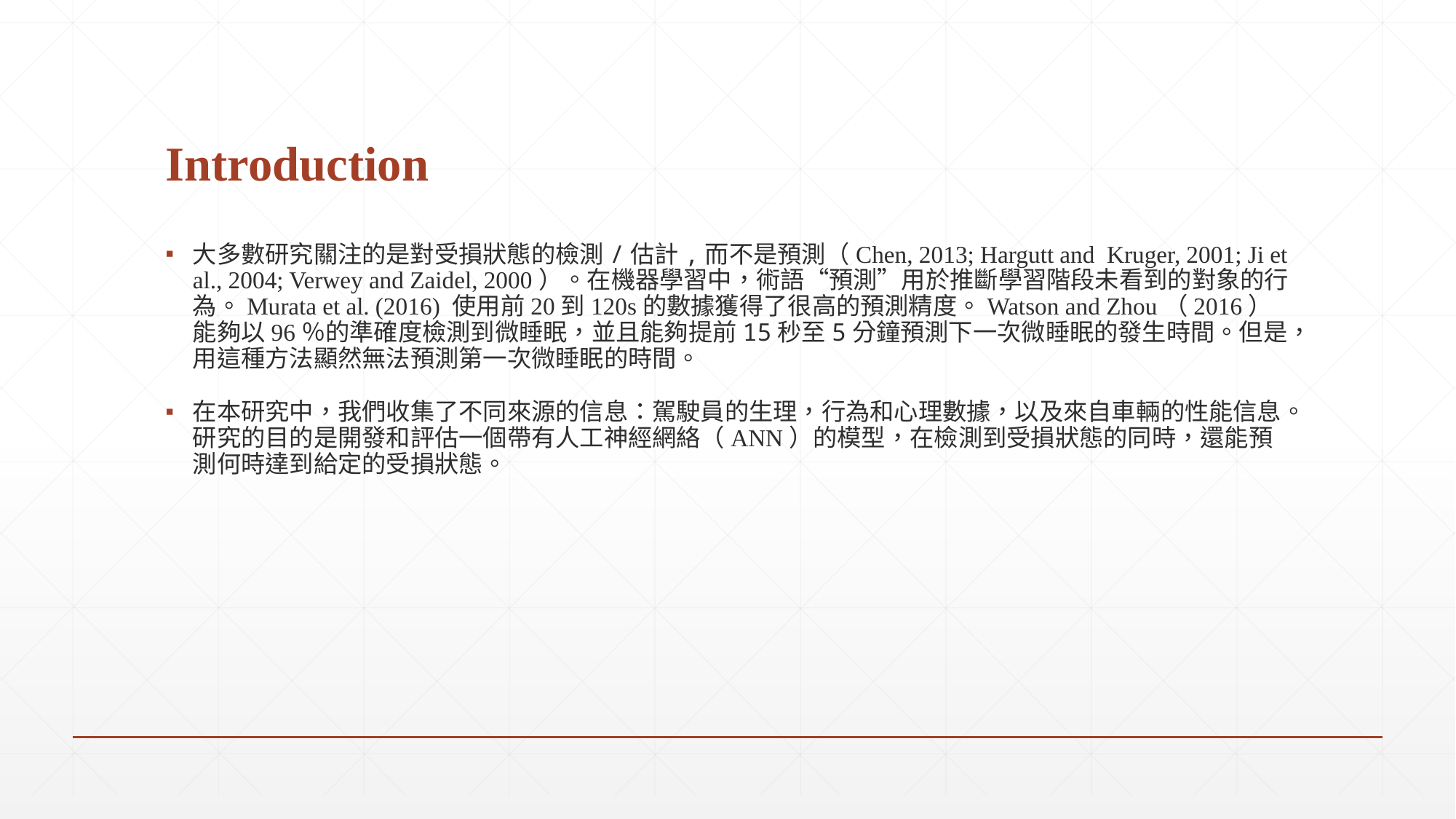

# Introduction
大多數研究關注的是對受損狀態的檢測/估計,而不是預測（Chen, 2013; Hargutt and  Kruger, 2001; Ji et al., 2004; Verwey and Zaidel, 2000）。在機器學習中，術語“預測”用於推斷學習階段未看到的對象的行為。Murata et al. (2016) 使用前20到120s的數據獲得了很高的預測精度。Watson and Zhou（2016）能夠以96％的準確度檢測到微睡眠，並且能夠提前15秒至5分鐘預測下一次微睡眠的發生時間。但是，用這種方法顯然無法預測第一次微睡眠的時間。
在本研究中，我們收集了不同來源的信息：駕駛員的生理，行為和心理數據，以及來自車輛的性能信息。研究的目的是開發和評估一個帶有人工神經網絡（ANN）的模型，在檢測到受損狀態的同時，還能預測何時達到給定的受損狀態。